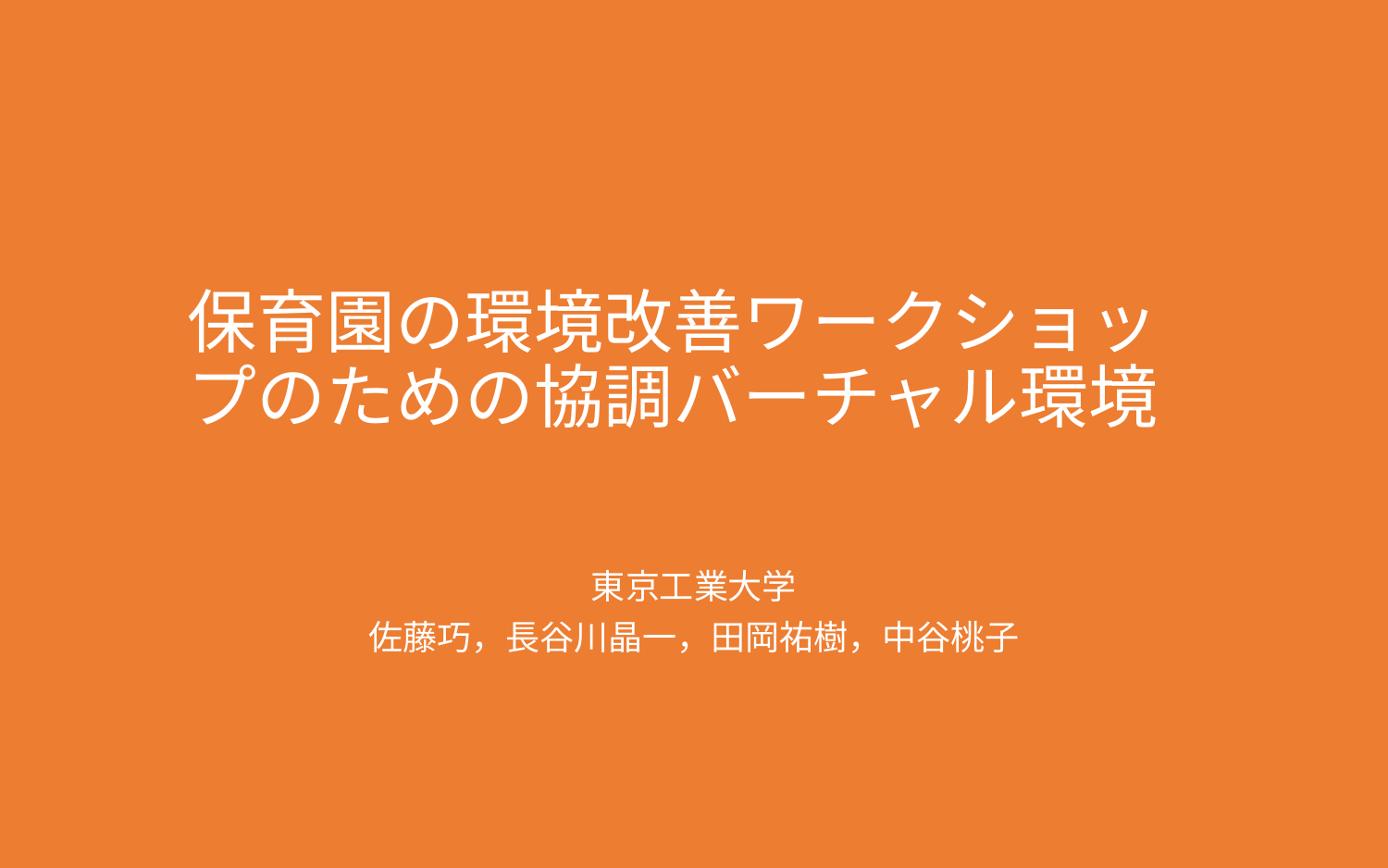

# 保育園の環境改善ワークショップのための協調バーチャル環境

東京工業大学
佐藤巧，長谷川晶一，田岡祐樹，中谷桃子